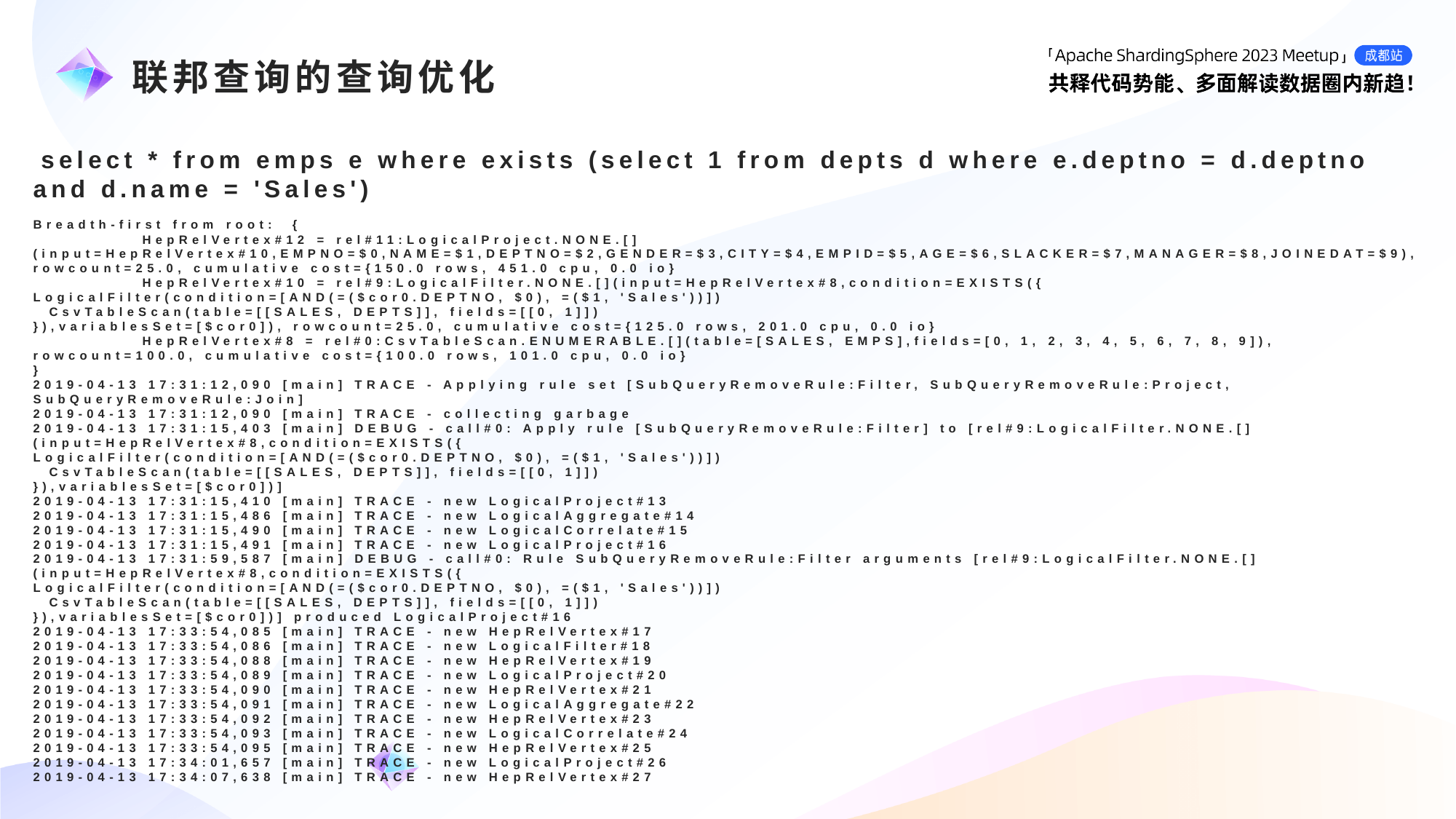

e7d195523061f1c0c2b73831c94a3edc981f60e396d3e182073EE1468018468A7F192AE5E5CD515B6C3125F8AF6E4EE646174E8CF0B46FD19828DCE8CDA3B3A044A74F0E769C5FA8CB87AB6FC303C8BA3785FAC64AF5424764E128FECAE4CC727650C04623638EBB0E38E204334561D5C6A1F0CAD760F6FBB7D9E209A4CCD06739B0CBDF42479AA5F56606813F7B2771
联邦查询的查询优化
 select * from emps e where exists (select 1 from depts d where e.deptno = d.deptno and d.name = 'Sales')
Breadth-first from root:  {
	HepRelVertex#12 = rel#11:LogicalProject.NONE.[](input=HepRelVertex#10,EMPNO=$0,NAME=$1,DEPTNO=$2,GENDER=$3,CITY=$4,EMPID=$5,AGE=$6,SLACKER=$7,MANAGER=$8,JOINEDAT=$9), rowcount=25.0, cumulative cost={150.0 rows, 451.0 cpu, 0.0 io}
	HepRelVertex#10 = rel#9:LogicalFilter.NONE.[](input=HepRelVertex#8,condition=EXISTS({
LogicalFilter(condition=[AND(=($cor0.DEPTNO, $0), =($1, 'Sales'))])
  CsvTableScan(table=[[SALES, DEPTS]], fields=[[0, 1]])
}),variablesSet=[$cor0]), rowcount=25.0, cumulative cost={125.0 rows, 201.0 cpu, 0.0 io}
	HepRelVertex#8 = rel#0:CsvTableScan.ENUMERABLE.[](table=[SALES, EMPS],fields=[0, 1, 2, 3, 4, 5, 6, 7, 8, 9]), rowcount=100.0, cumulative cost={100.0 rows, 101.0 cpu, 0.0 io}
}
2019-04-13 17:31:12,090 [main] TRACE - Applying rule set [SubQueryRemoveRule:Filter, SubQueryRemoveRule:Project, SubQueryRemoveRule:Join]
2019-04-13 17:31:12,090 [main] TRACE - collecting garbage
2019-04-13 17:31:15,403 [main] DEBUG - call#0: Apply rule [SubQueryRemoveRule:Filter] to [rel#9:LogicalFilter.NONE.[](input=HepRelVertex#8,condition=EXISTS({
LogicalFilter(condition=[AND(=($cor0.DEPTNO, $0), =($1, 'Sales'))])
  CsvTableScan(table=[[SALES, DEPTS]], fields=[[0, 1]])
}),variablesSet=[$cor0])]
2019-04-13 17:31:15,410 [main] TRACE - new LogicalProject#13
2019-04-13 17:31:15,486 [main] TRACE - new LogicalAggregate#14
2019-04-13 17:31:15,490 [main] TRACE - new LogicalCorrelate#15
2019-04-13 17:31:15,491 [main] TRACE - new LogicalProject#16
2019-04-13 17:31:59,587 [main] DEBUG - call#0: Rule SubQueryRemoveRule:Filter arguments [rel#9:LogicalFilter.NONE.[](input=HepRelVertex#8,condition=EXISTS({
LogicalFilter(condition=[AND(=($cor0.DEPTNO, $0), =($1, 'Sales'))])
  CsvTableScan(table=[[SALES, DEPTS]], fields=[[0, 1]])
}),variablesSet=[$cor0])] produced LogicalProject#16
2019-04-13 17:33:54,085 [main] TRACE - new HepRelVertex#17
2019-04-13 17:33:54,086 [main] TRACE - new LogicalFilter#18
2019-04-13 17:33:54,088 [main] TRACE - new HepRelVertex#19
2019-04-13 17:33:54,089 [main] TRACE - new LogicalProject#20
2019-04-13 17:33:54,090 [main] TRACE - new HepRelVertex#21
2019-04-13 17:33:54,091 [main] TRACE - new LogicalAggregate#22
2019-04-13 17:33:54,092 [main] TRACE - new HepRelVertex#23
2019-04-13 17:33:54,093 [main] TRACE - new LogicalCorrelate#24
2019-04-13 17:33:54,095 [main] TRACE - new HepRelVertex#25
2019-04-13 17:34:01,657 [main] TRACE - new LogicalProject#26
2019-04-13 17:34:07,638 [main] TRACE - new HepRelVertex#27